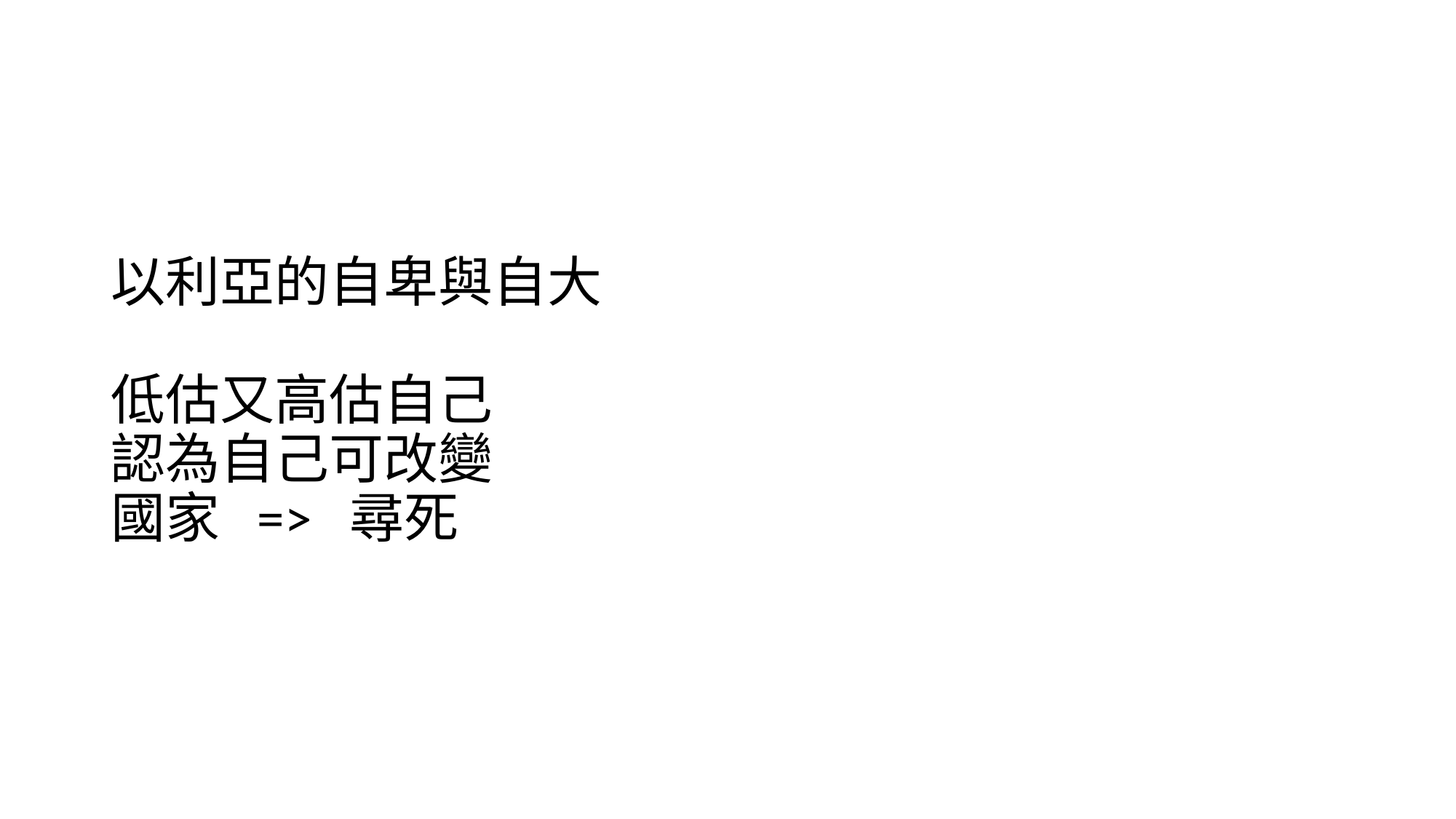

# 以利亞的自卑與自大 低估又高估自己 認為自己可改變 國家  =>  尋死